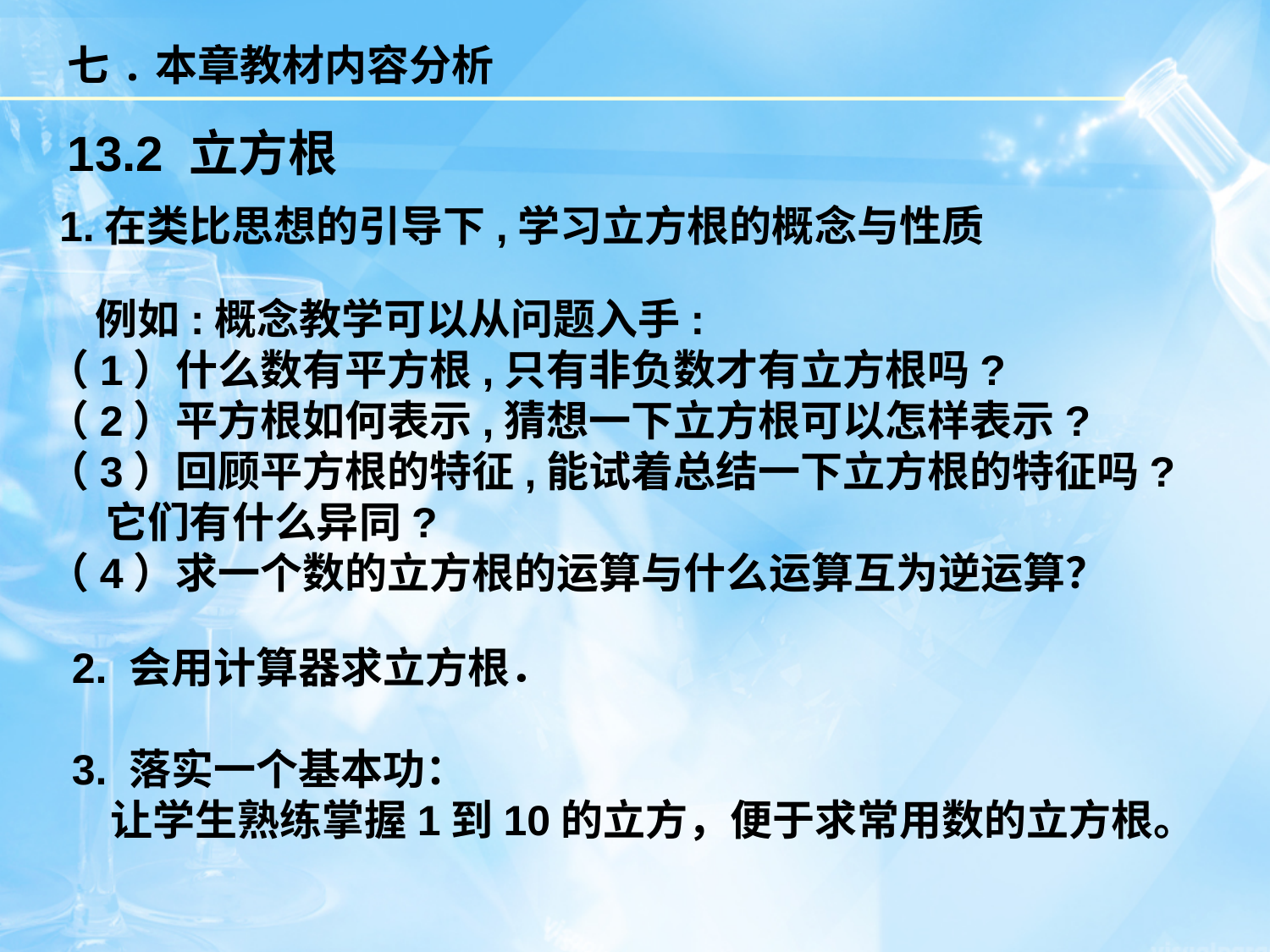

七.本章教材内容分析
13.2 立方根
 1.在类比思想的引导下,学习立方根的概念与性质
    例如:概念教学可以从问题入手:
（1）什么数有平方根,只有非负数才有立方根吗?
（2）平方根如何表示,猜想一下立方根可以怎样表示?
（3）回顾平方根的特征,能试着总结一下立方根的特征吗?
     它们有什么异同?
（4）求一个数的立方根的运算与什么运算互为逆运算？
2. 会用计算器求立方根．

3. 落实一个基本功：
   让学生熟练掌握1到10的立方，便于求常用数的立方根。